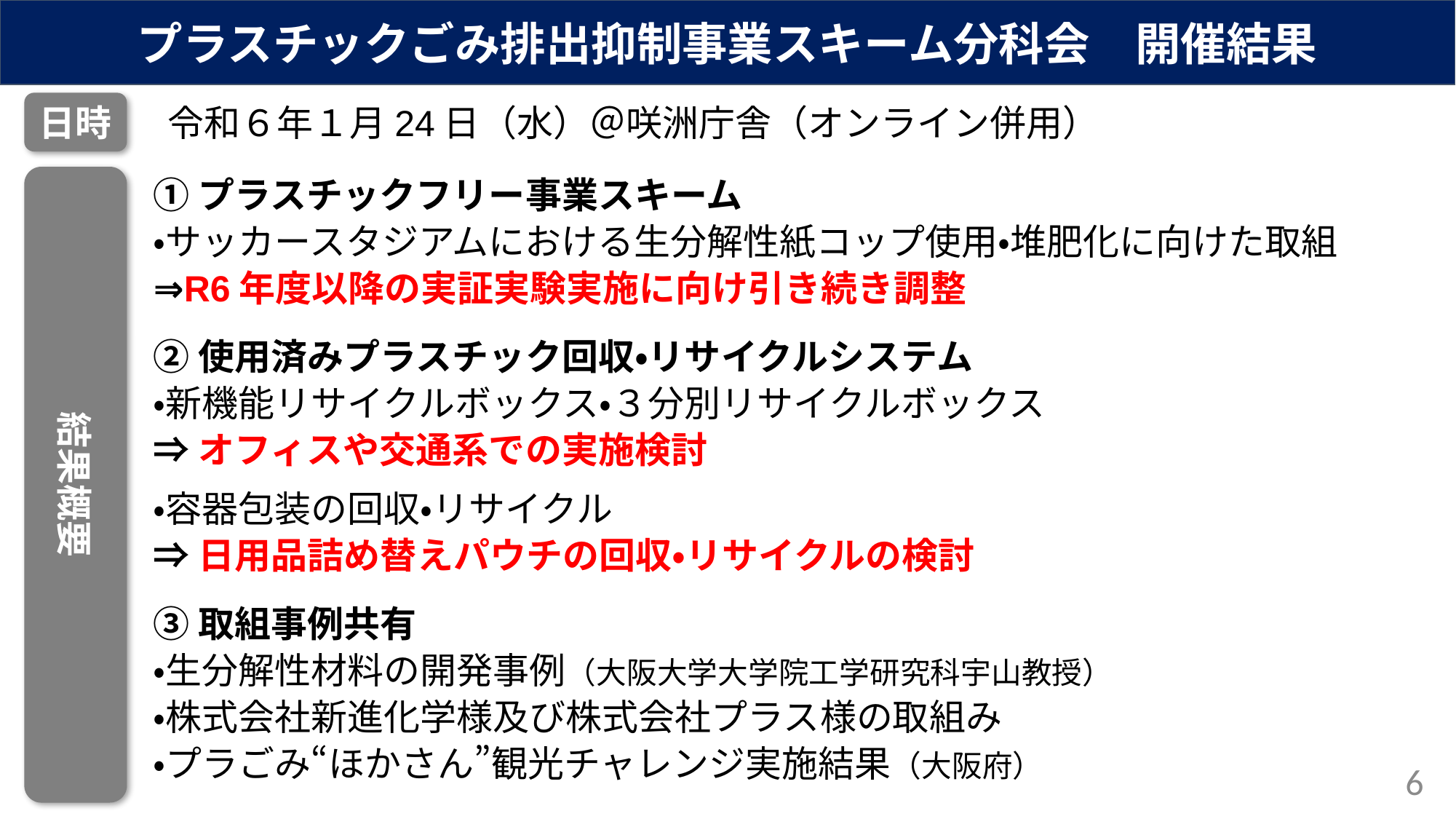

プラスチックごみ排出抑制事業スキーム分科会　開催結果
Ｒ４第２回プラスチックごみ排出抑制事業スキーム分科会　開催結果
日時
令和６年１月24日（水）＠咲洲庁舎（オンライン併用）
結果概要
①プラスチックフリー事業スキーム
・サッカースタジアムにおける生分解性紙コップ使用・堆肥化に向けた取組
⇒R6年度以降の実証実験実施に向け引き続き調整

②使用済みプラスチック回収・リサイクルシステム
・新機能リサイクルボックス・３分別リサイクルボックス
⇒オフィスや交通系での実施検討

・容器包装の回収・リサイクル
⇒日用品詰め替えパウチの回収・リサイクルの検討

③取組事例共有
・生分解性材料の開発事例（大阪大学大学院工学研究科宇山教授）
・株式会社新進化学様及び株式会社プラス様の取組み
・プラごみ“ほかさん”観光チャレンジ実施結果（大阪府）
6